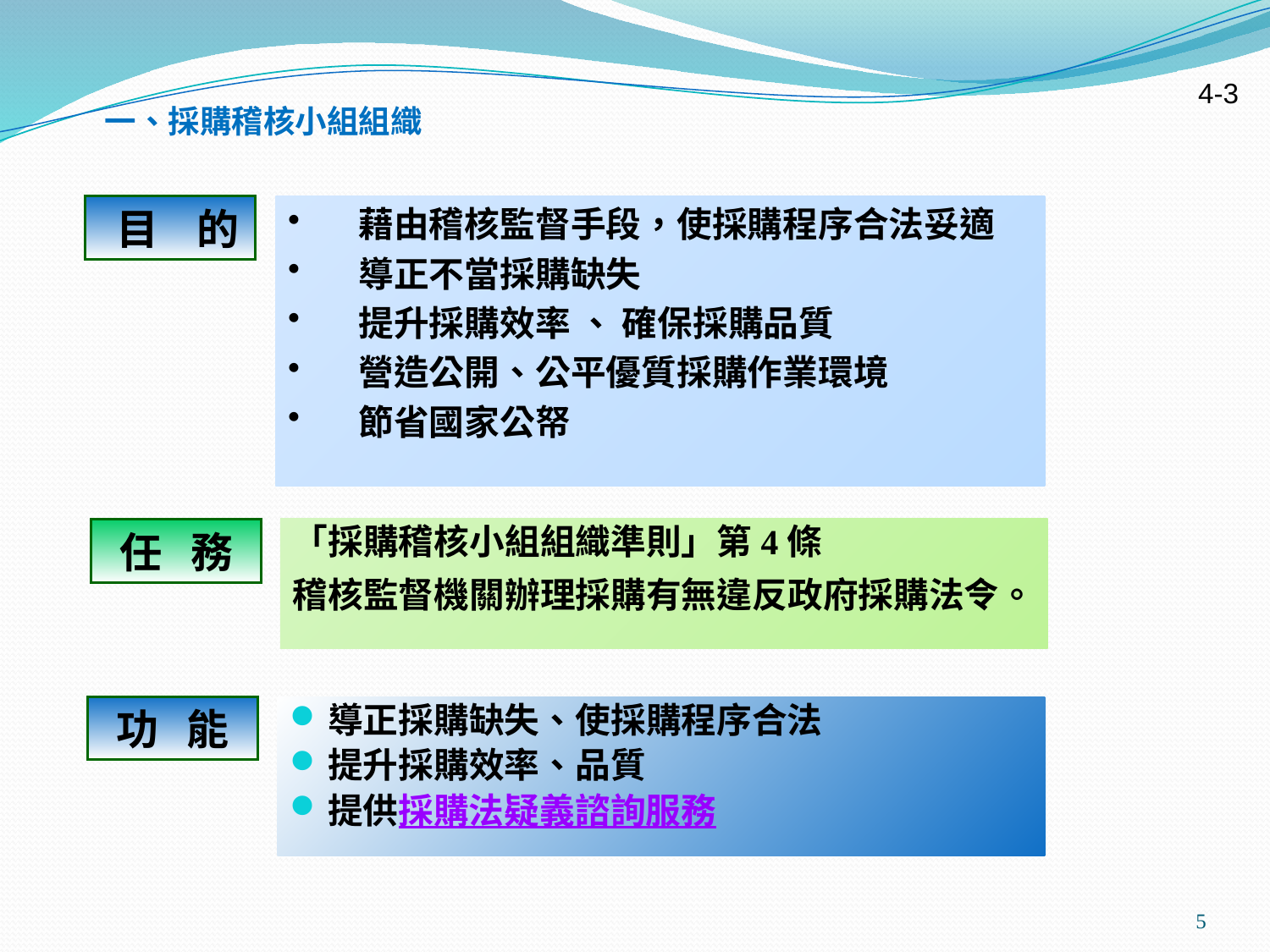

4-3
# 一、採購稽核小組組織
 目    的
    藉由稽核監督手段，使採購程序合法妥適
    導正不當採購缺失
    提升採購效率 、 確保採購品質
    營造公開、公平優質採購作業環境
    節省國家公帑

「採購稽核小組組織準則」第4條
稽核監督機關辦理採購有無違反政府採購法令。
任   務
功   能
導正採購缺失、使採購程序合法
提升採購效率、品質
提供採購法疑義諮詢服務
5